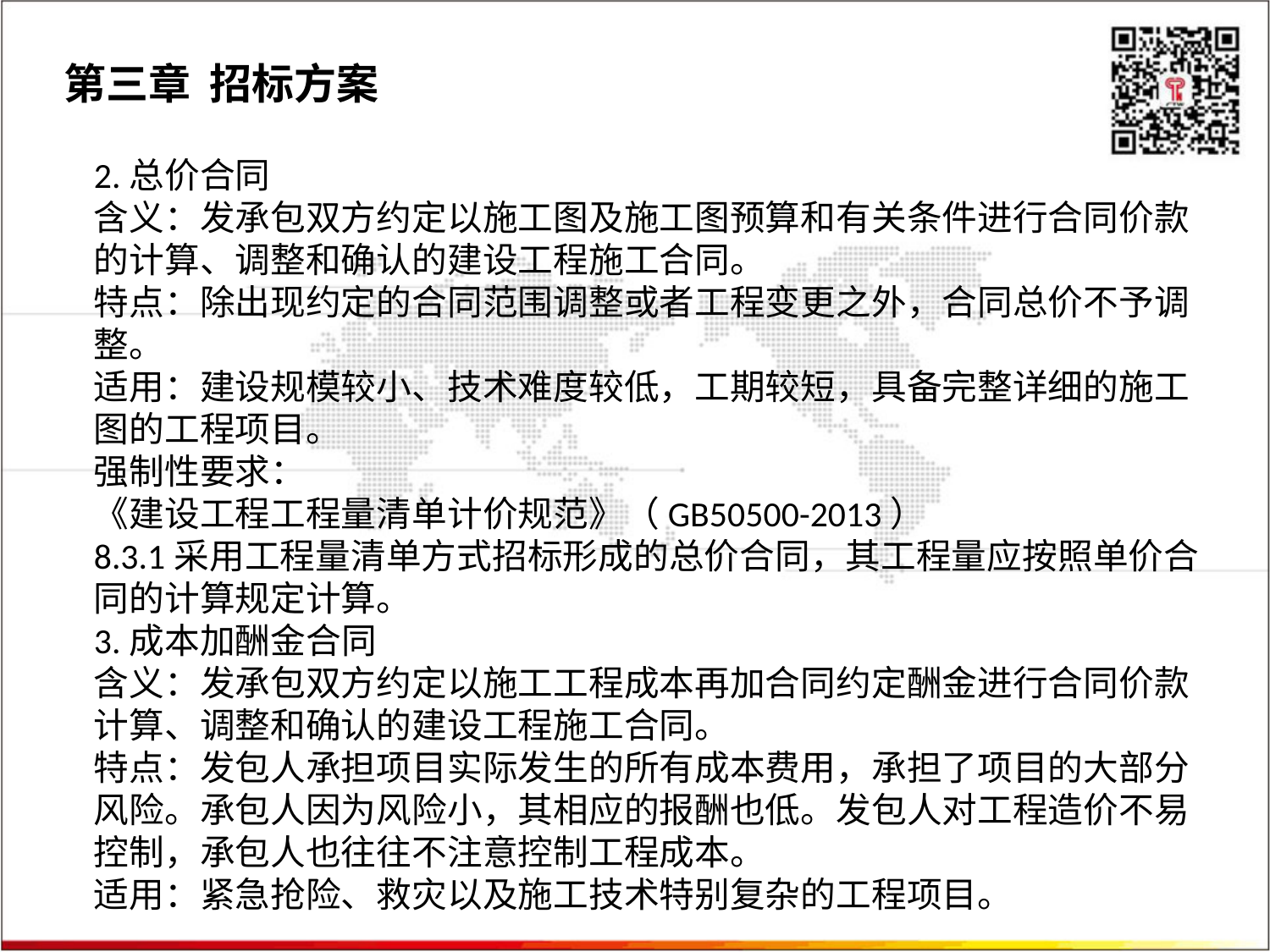

第三章  招标方案
2.总价合同
含义：发承包双方约定以施工图及施工图预算和有关条件进行合同价款的计算、调整和确认的建设工程施工合同。
特点：除出现约定的合同范围调整或者工程变更之外，合同总价不予调整。
适用：建设规模较小、技术难度较低，工期较短，具备完整详细的施工图的工程项目。
强制性要求：
《建设工程工程量清单计价规范》（GB50500-2013）
8.3.1采用工程量清单方式招标形成的总价合同，其工程量应按照单价合同的计算规定计算。
3.成本加酬金合同
含义：发承包双方约定以施工工程成本再加合同约定酬金进行合同价款计算、调整和确认的建设工程施工合同。
特点：发包人承担项目实际发生的所有成本费用，承担了项目的大部分风险。承包人因为风险小，其相应的报酬也低。发包人对工程造价不易控制，承包人也往往不注意控制工程成本。
适用：紧急抢险、救灾以及施工技术特别复杂的工程项目。